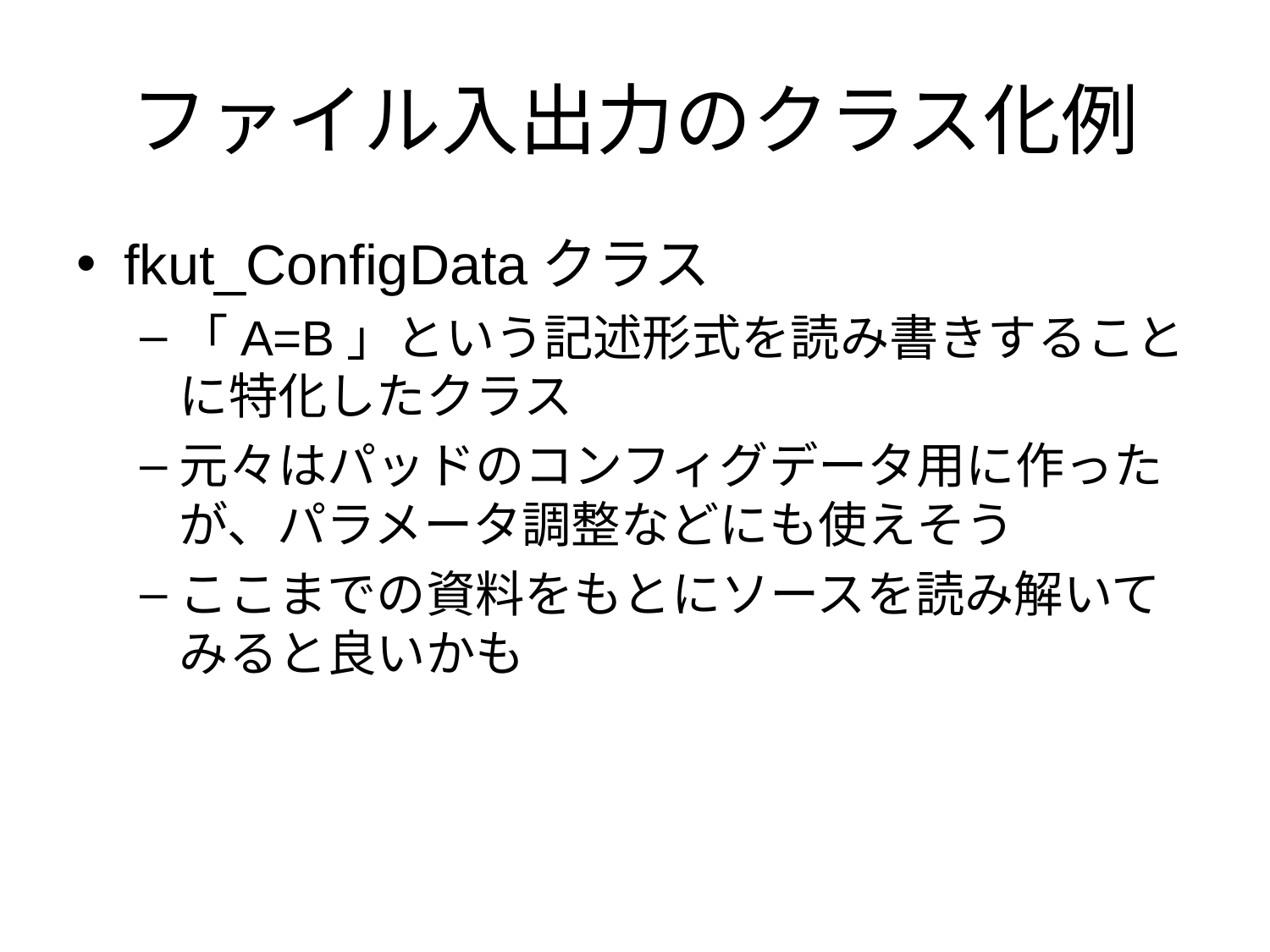

# ファイル入出力のクラス化例
fkut_ConfigDataクラス
「A=B」という記述形式を読み書きすることに特化したクラス
元々はパッドのコンフィグデータ用に作ったが、パラメータ調整などにも使えそう
ここまでの資料をもとにソースを読み解いてみると良いかも